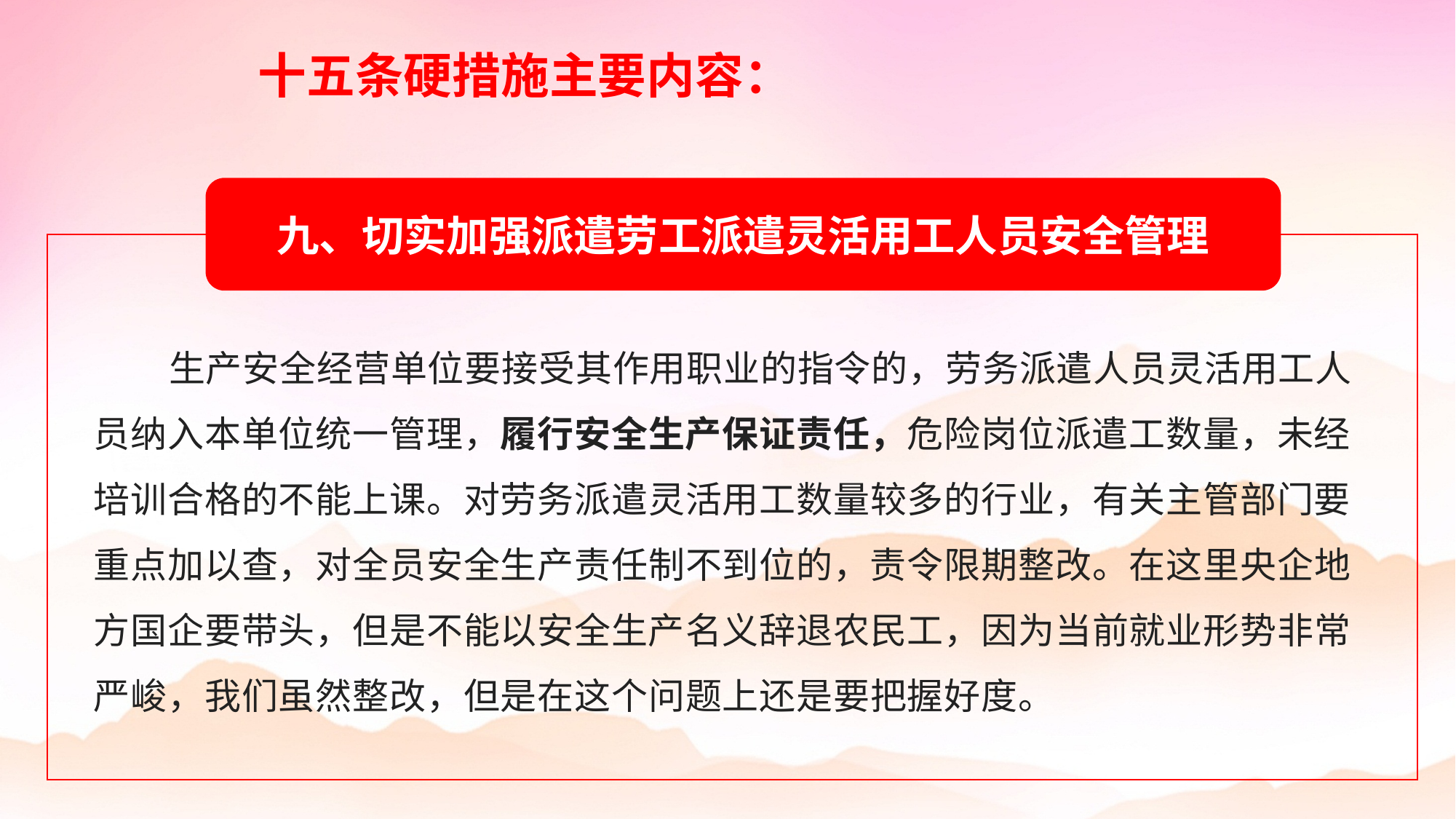

十五条硬措施主要内容：
九、切实加强派遣劳工派遣灵活用工人员安全管理

  生产安全经营单位要接受其作用职业的指令的，劳务派遣人员灵活用工人员纳入本单位统一管理，履行安全生产保证责任，危险岗位派遣工数量，未经培训合格的不能上课。对劳务派遣灵活用工数量较多的行业，有关主管部门要重点加以查，对全员安全生产责任制不到位的，责令限期整改。在这里央企地方国企要带头，但是不能以安全生产名义辞退农民工，因为当前就业形势非常严峻，我们虽然整改，但是在这个问题上还是要把握好度。